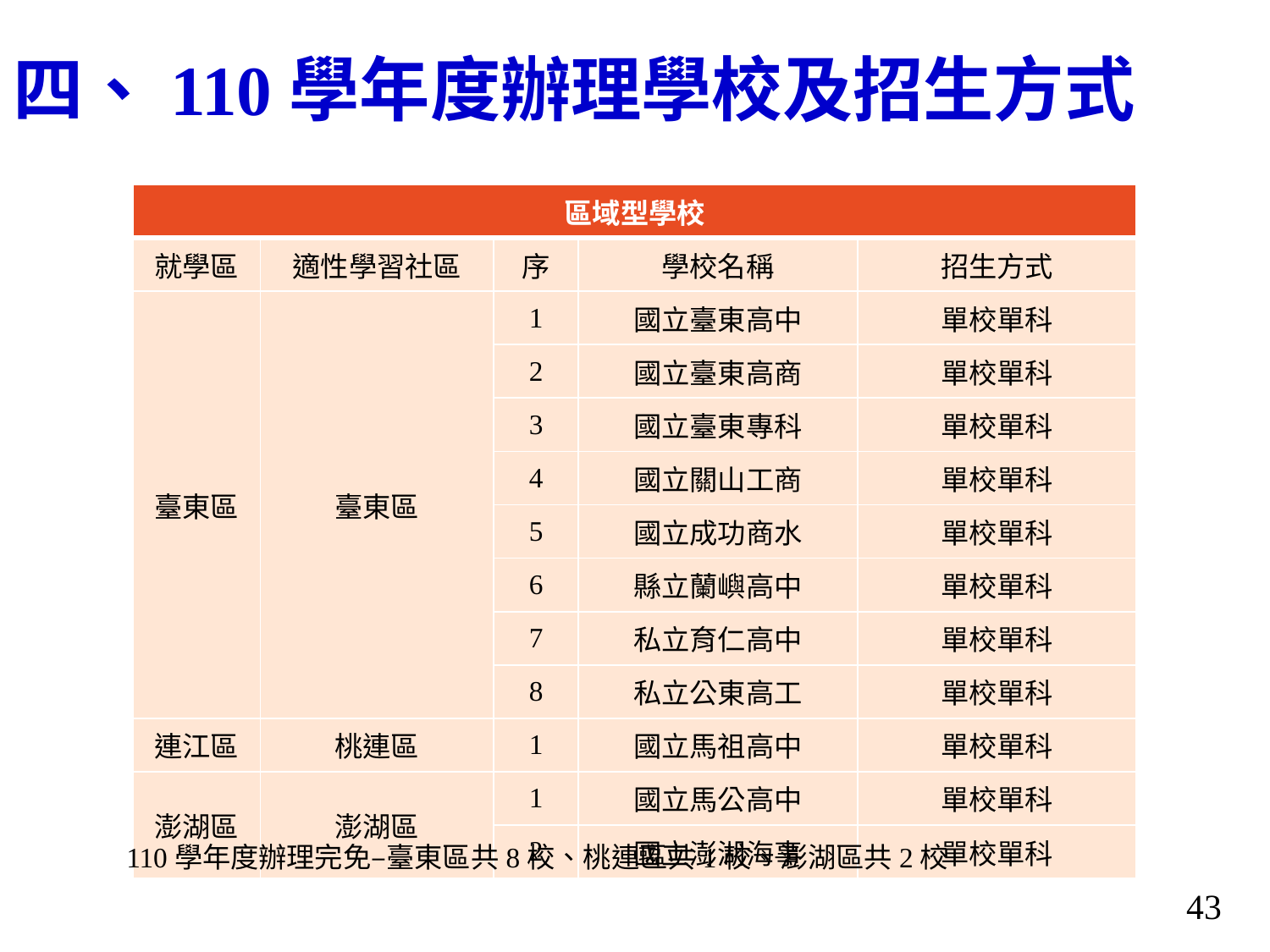

# 四、110學年度辦理學校及招生方式
| 區域型學校 |  |  |  |  |
| --- | --- | --- | --- | --- |
| 就學區 | 適性學習社區 | 序 | 學校名稱 | 招生方式 |
| 臺東區 | 臺東區 | 1 | 國立臺東高中 | 單校單科 |
|  |  | 2 | 國立臺東高商 | 單校單科 |
|  |  | 3 | 國立臺東專科 | 單校單科 |
|  |  | 4 | 國立關山工商 | 單校單科 |
|  |  | 5 | 國立成功商水 | 單校單科 |
|  |  | 6 | 縣立蘭嶼高中 | 單校單科 |
|  |  | 7 | 私立育仁高中 | 單校單科 |
|  |  | 8 | 私立公東高工 | 單校單科 |
| 連江區 | 桃連區 | 1 | 國立馬祖高中 | 單校單科 |
| 澎湖區 | 澎湖區 | 1 | 國立馬公高中 | 單校單科 |
|  |  | 2 | 國立澎湖海事 | 單校單科 |
110學年度辦理完免–臺東區共8校、桃連區共1校、澎湖區共2校
43